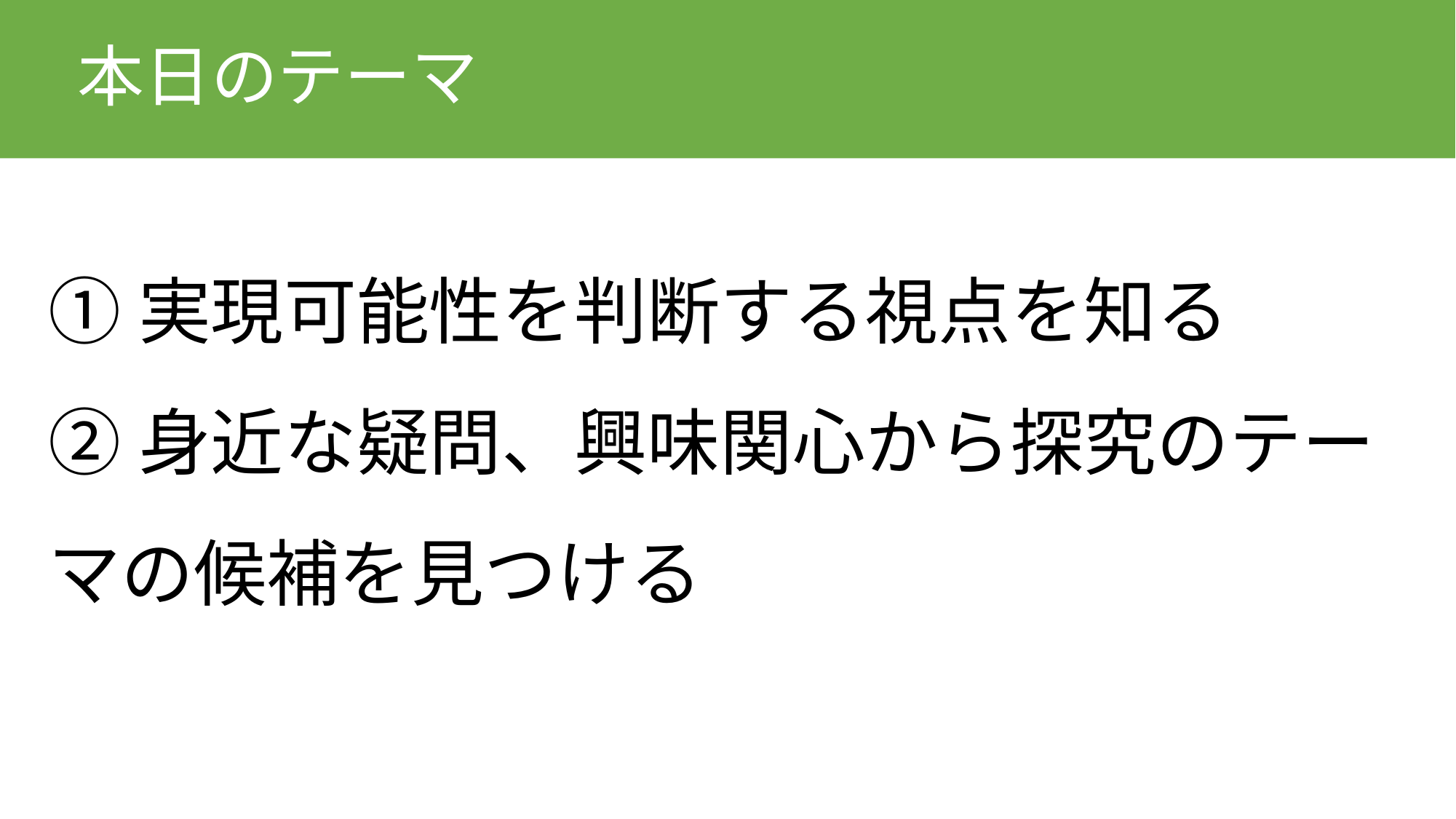

# 本日のテーマ
①実現可能性を判断する視点を知る
②身近な疑問、興味関心から探究のテーマの候補を見つける